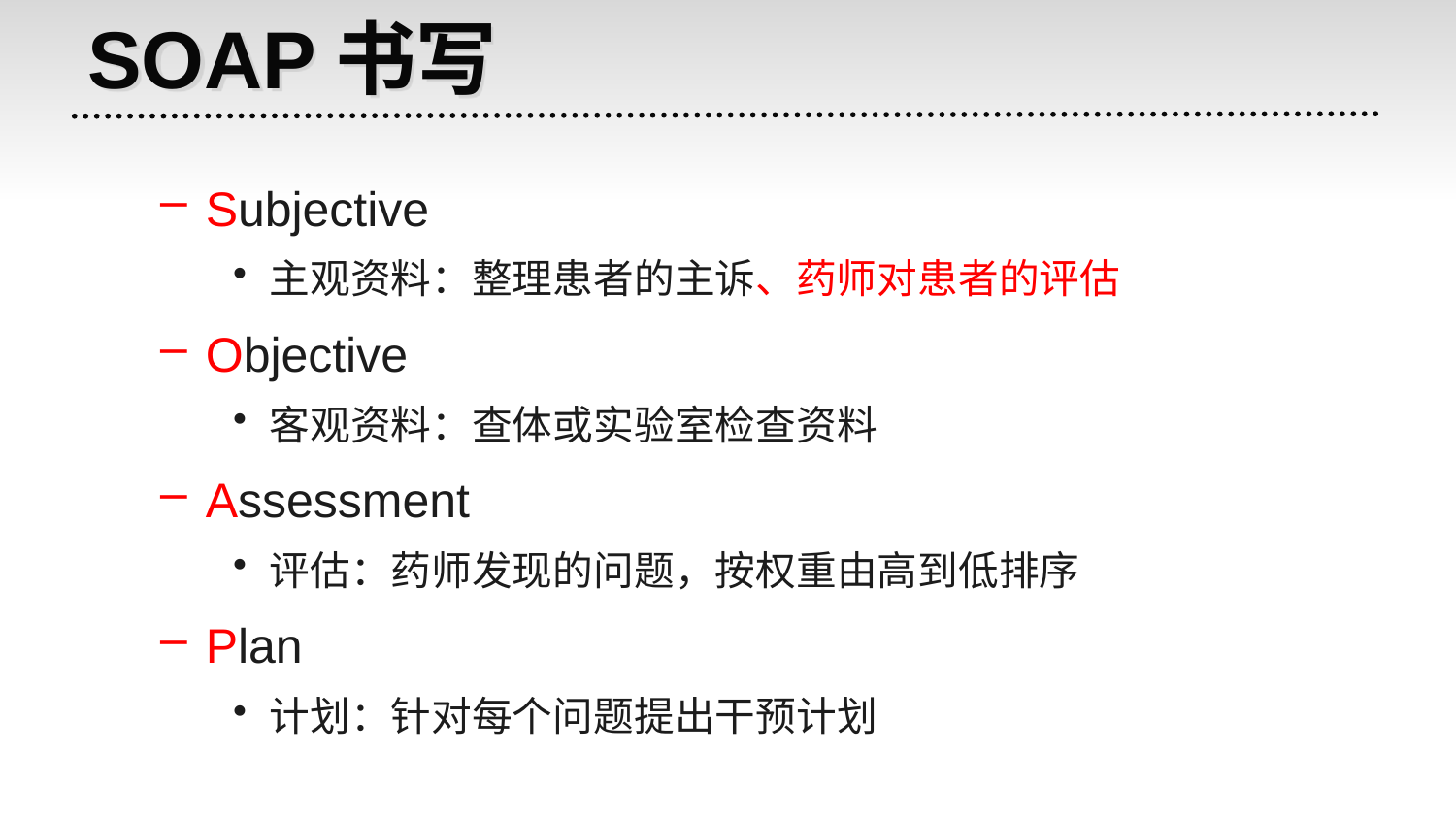

# SOAP书写
Subjective
主观资料：整理患者的主诉、药师对患者的评估
Objective
客观资料：查体或实验室检查资料
Assessment
评估：药师发现的问题，按权重由高到低排序
Plan
计划：针对每个问题提出干预计划